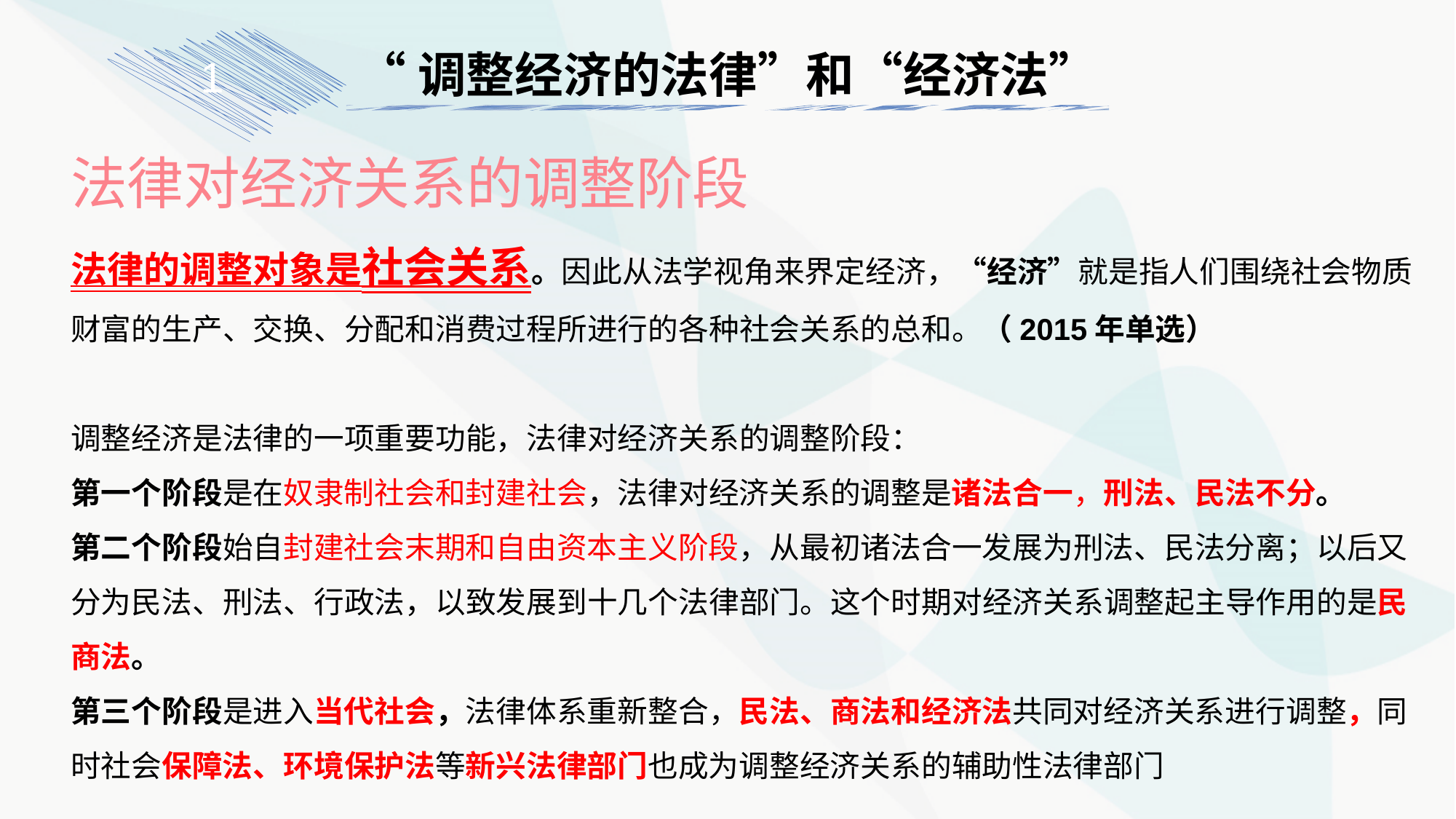

“调整经济的法律”和“经济法”
1
法律对经济关系的调整阶段
法律的调整对象是社会关系。因此从法学视角来界定经济，“经济”就是指人们围绕社会物质财富的生产、交换、分配和消费过程所进行的各种社会关系的总和。（2015年单选）

调整经济是法律的一项重要功能，法律对经济关系的调整阶段：
第一个阶段是在奴隶制社会和封建社会，法律对经济关系的调整是诸法合一，刑法、民法不分。
第二个阶段始自封建社会末期和自由资本主义阶段，从最初诸法合一发展为刑法、民法分离；以后又分为民法、刑法、行政法，以致发展到十几个法律部门。这个时期对经济关系调整起主导作用的是民商法。
第三个阶段是进入当代社会，法律体系重新整合，民法、商法和经济法共同对经济关系进行调整，同时社会保障法、环境保护法等新兴法律部门也成为调整经济关系的辅助性法律部门